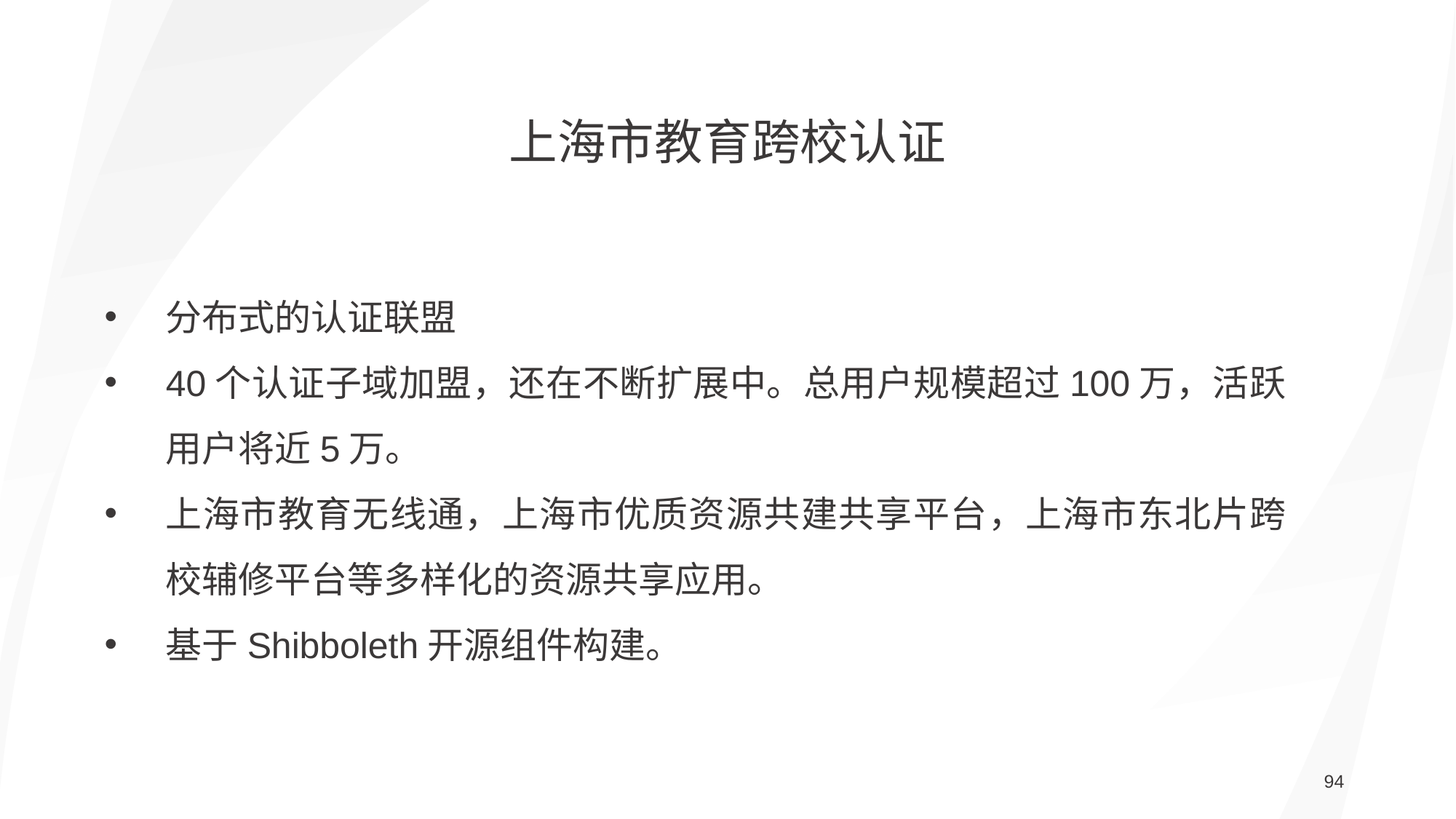

上海市教育跨校认证
分布式的认证联盟
40个认证子域加盟，还在不断扩展中。总用户规模超过100万，活跃用户将近5万。
上海市教育无线通，上海市优质资源共建共享平台，上海市东北片跨校辅修平台等多样化的资源共享应用。
基于Shibboleth开源组件构建。
94